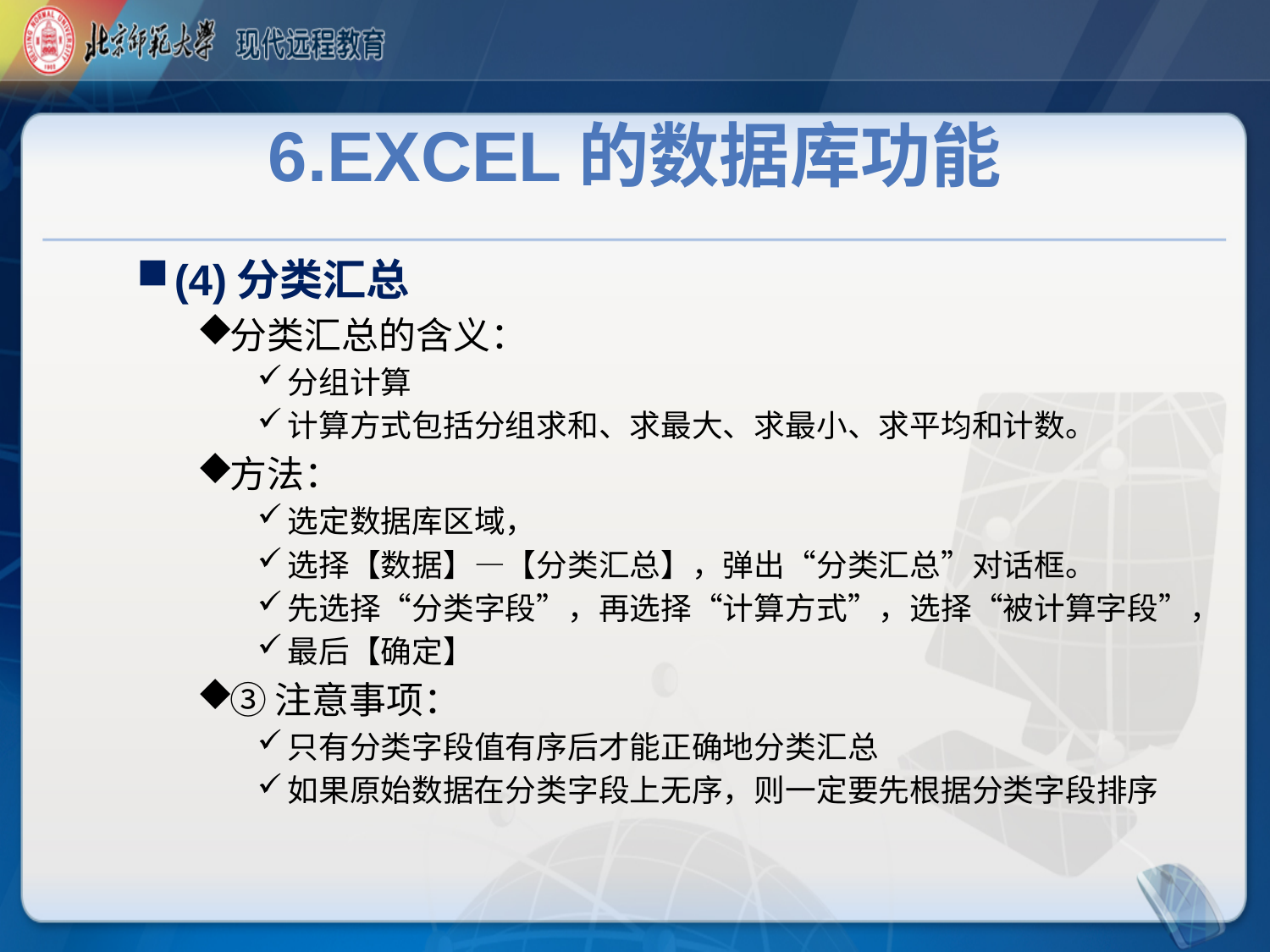

# 6.Excel的数据库功能
(4)分类汇总
分类汇总的含义：
分组计算
计算方式包括分组求和、求最大、求最小、求平均和计数。
方法：
选定数据库区域，
选择【数据】—【分类汇总】，弹出“分类汇总”对话框。
先选择“分类字段”，再选择“计算方式”，选择“被计算字段”，
最后【确定】
③注意事项：
只有分类字段值有序后才能正确地分类汇总
如果原始数据在分类字段上无序，则一定要先根据分类字段排序